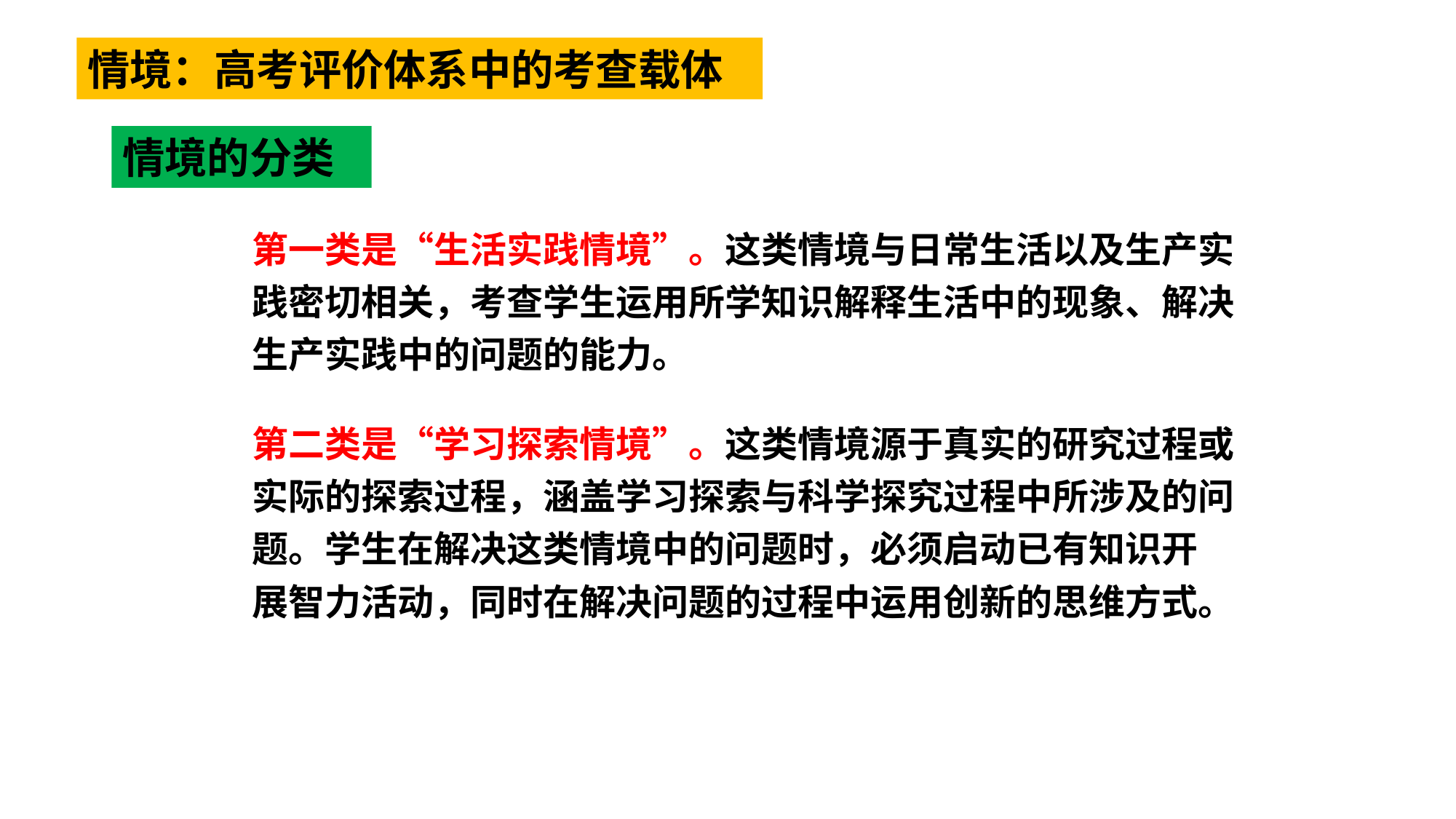

情境：高考评价体系中的考查载体
情境的分类
第一类是“生活实践情境”。这类情境与日常生活以及生产实践密切相关，考查学生运用所学知识解释生活中的现象、解决生产实践中的问题的能力。
第二类是“学习探索情境”。这类情境源于真实的研究过程或实际的探索过程，涵盖学习探索与科学探究过程中所涉及的问
题。学生在解决这类情境中的问题时，必须启动已有知识开
展智力活动，同时在解决问题的过程中运用创新的思维方式。
18